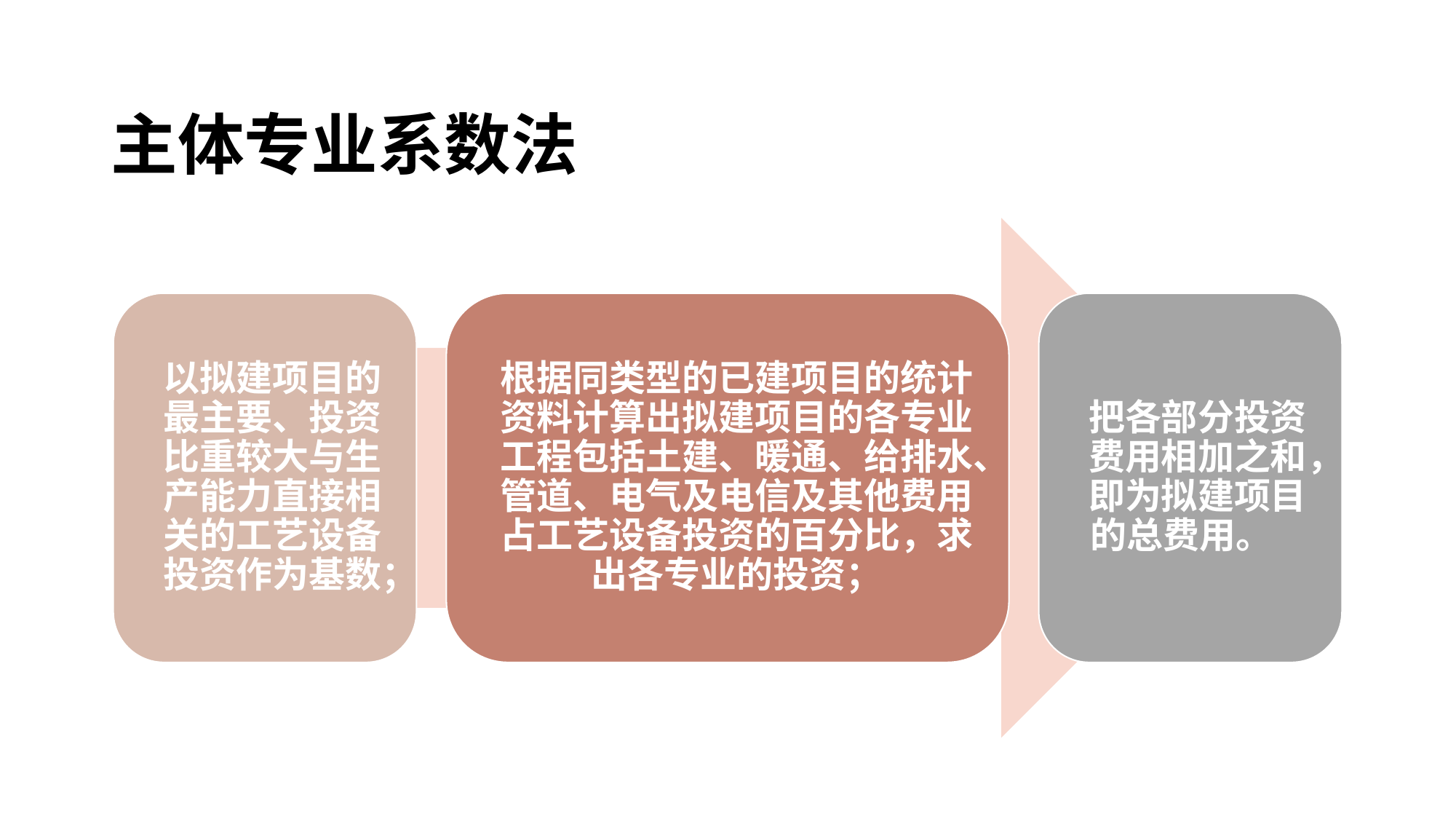

# 主体专业系数法
以拟建项目的最主要、投资比重较大与生产能力直接相关的工艺设备投资作为基数；
根据同类型的已建项目的统计资料计算出拟建项目的各专业工程包括土建、暖通、给排水、管道、电气及电信及其他费用占工艺设备投资的百分比，求出各专业的投资；
把各部分投资费用相加之和，即为拟建项目的总费用。